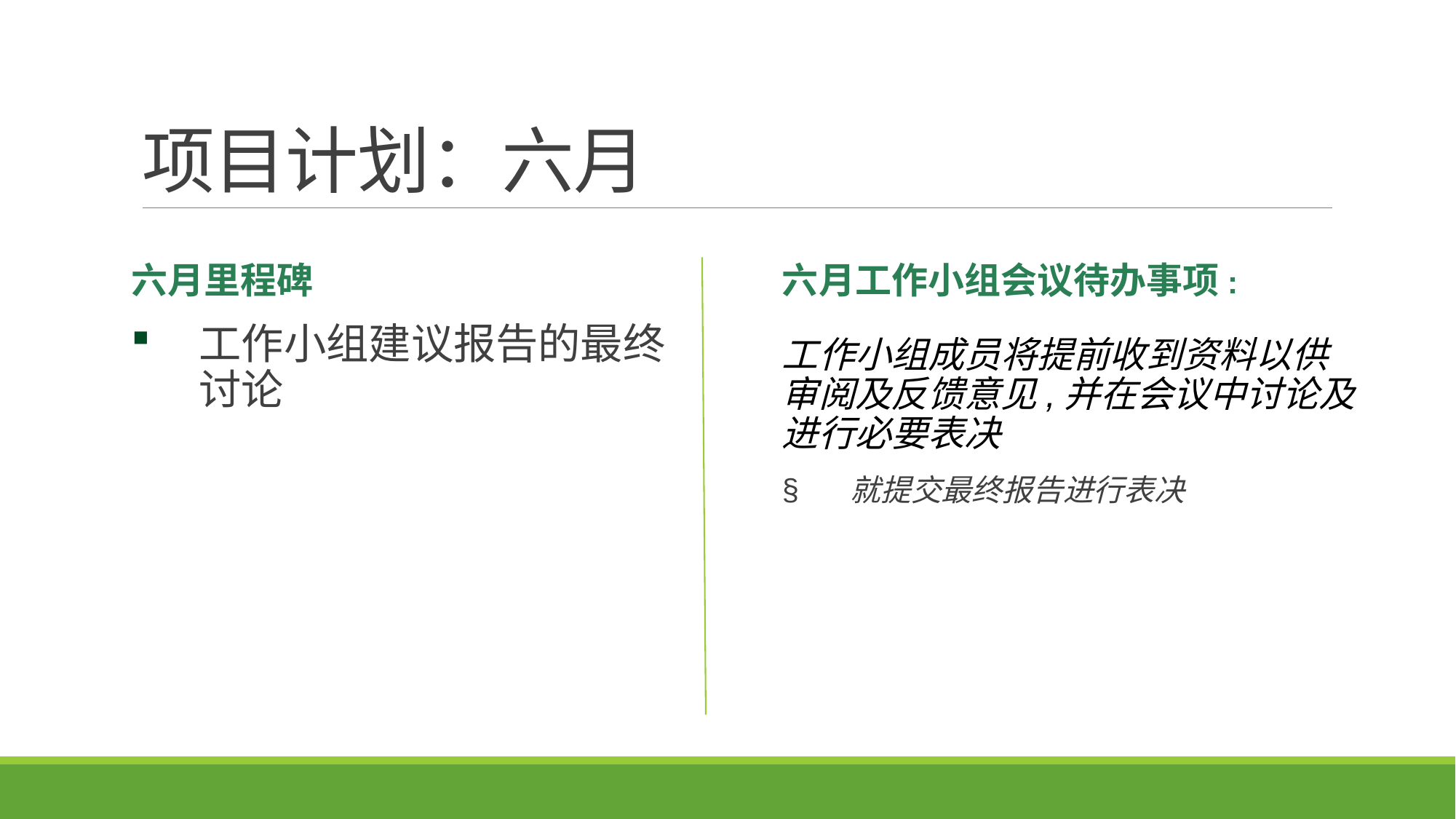

# 项目计划：六月
六月里程碑
工作小组建议报告的最终讨论

六月工作小组会议待办事项: 
工作小组成员将提前收到资料以供审阅及反馈意见,并在会议中讨论及进行必要表决
就提交最终报告进行表决